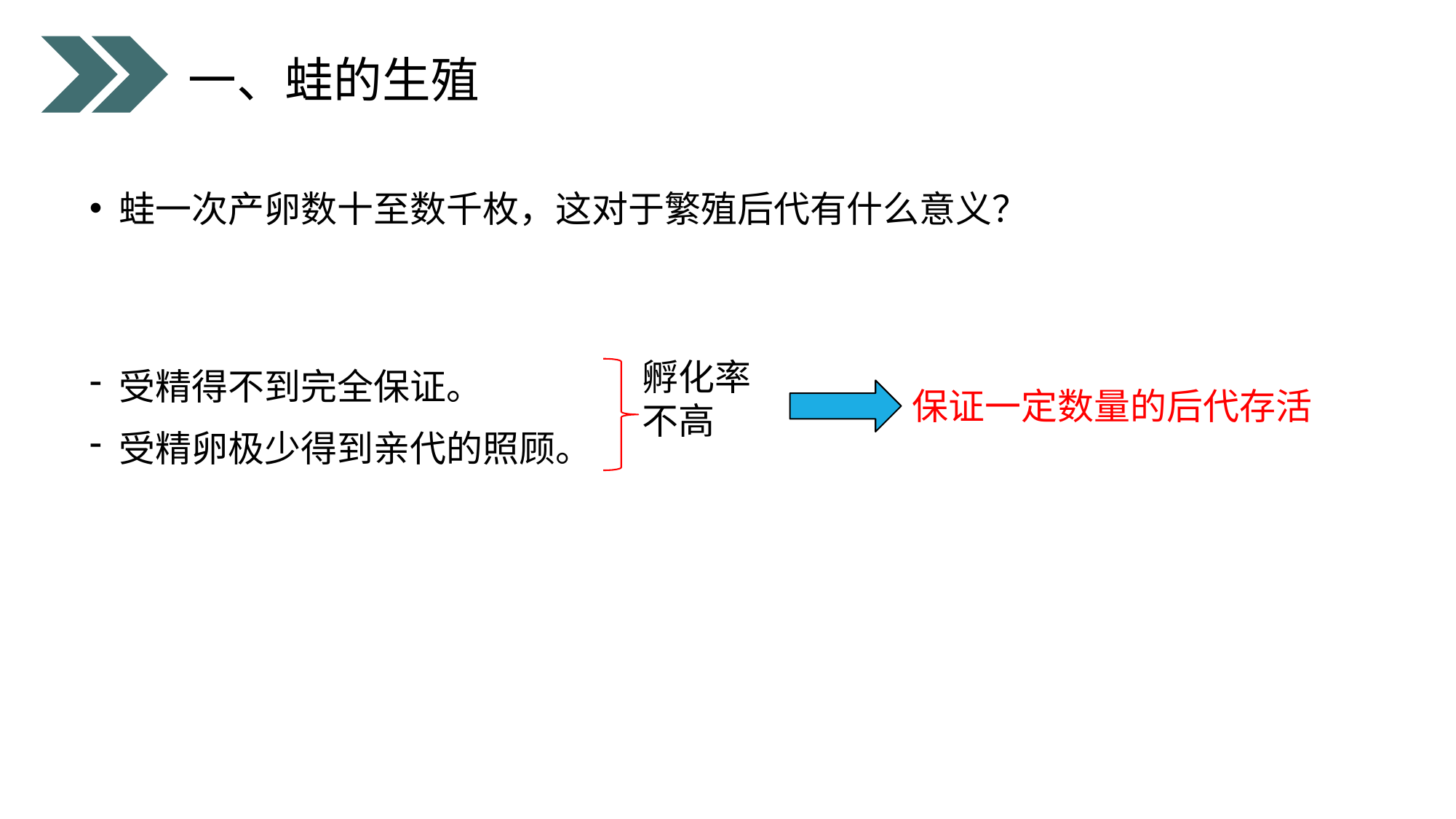

一、蛙的生殖
 蛙一次产卵数十至数千枚，这对于繁殖后代有什么意义？
孵化率
不高
 受精得不到完全保证。
 受精卵极少得到亲代的照顾。

保证一定数量的后代存活